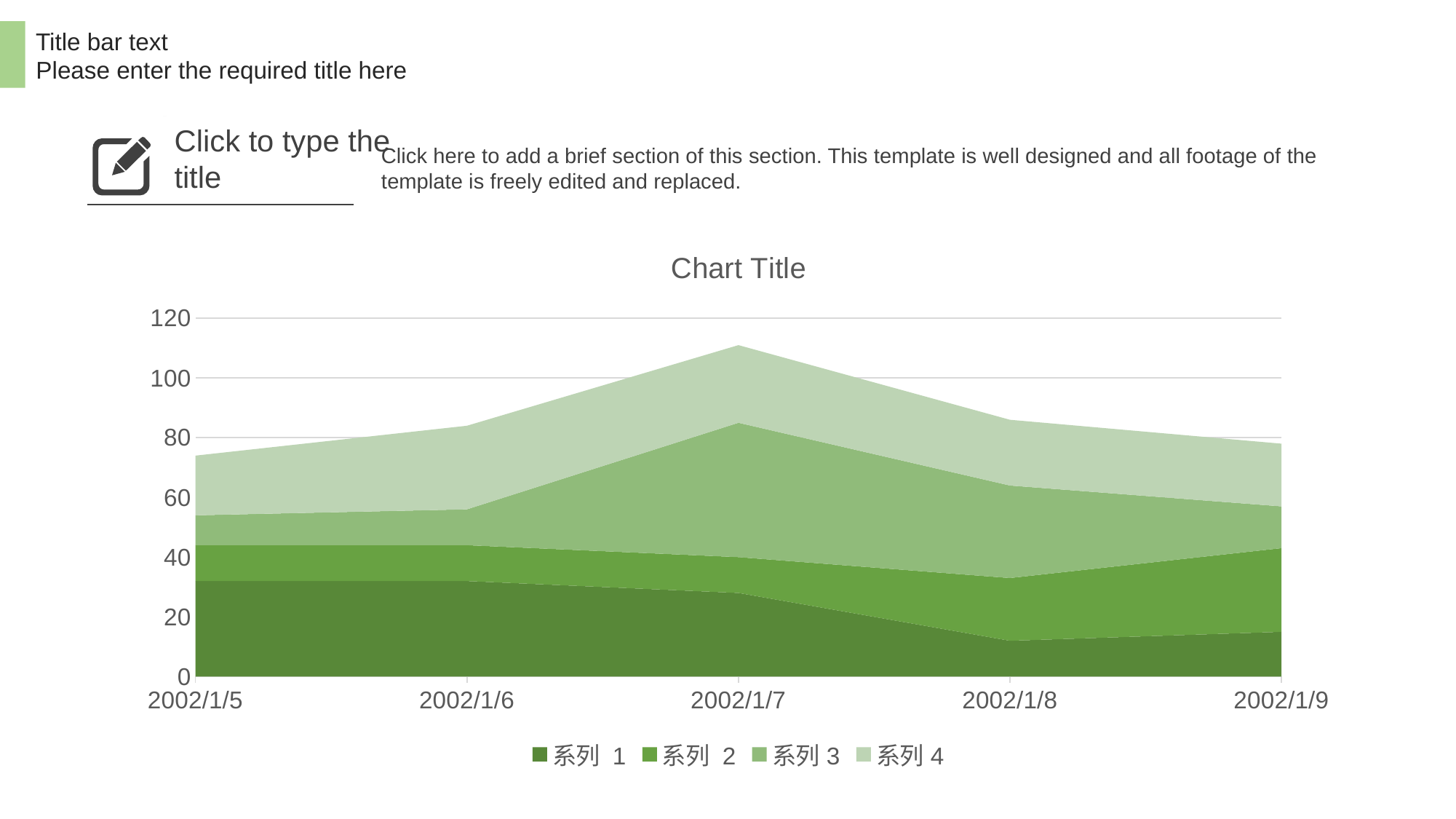

Title bar text
Please enter the required title here
Click to type the title

Click here to add a brief section of this section. This template is well designed and all footage of the template is freely edited and replaced.

### Chart:

| Category | 系列 1 | 系列 2 | 系列3 | 系列4 |
|---|---|---|---|---|
| 37261 | 32.0 | 12.0 | 10.0 | 20.0 |
| 37262 | 32.0 | 12.0 | 12.0 | 28.0 |
| 37263 | 28.0 | 12.0 | 45.0 | 26.0 |
| 37264 | 12.0 | 21.0 | 31.0 | 22.0 |
| 37265 | 15.0 | 28.0 | 14.0 | 21.0 |